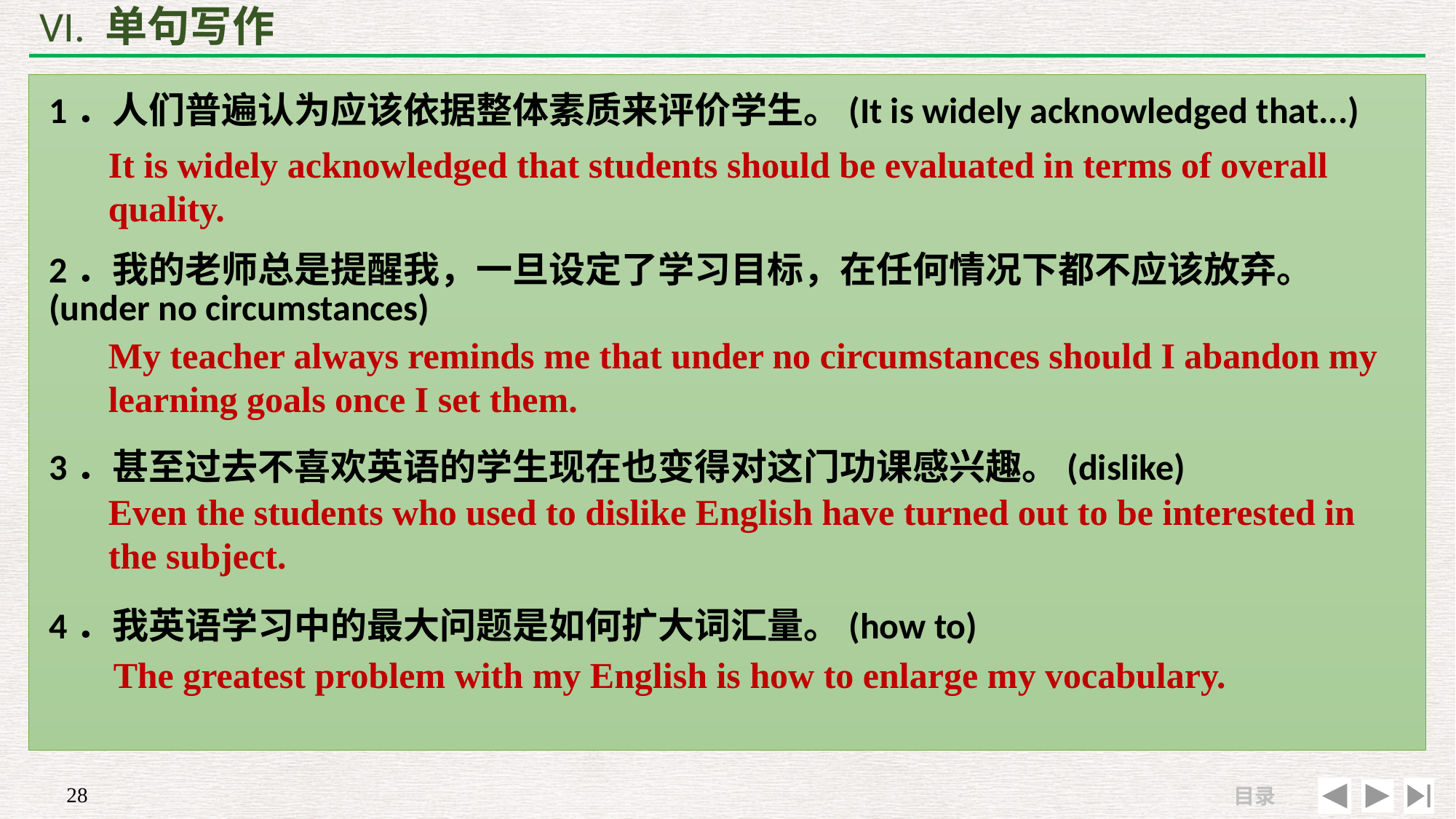

# VI. 单句写作

1．人们普遍认为应该依据整体素质来评价学生。(It is widely acknowledged that...)

2．我的老师总是提醒我，一旦设定了学习目标，在任何情况下都不应该放弃。(under no circumstances)

3．甚至过去不喜欢英语的学生现在也变得对这门功课感兴趣。(dislike)

4．我英语学习中的最大问题是如何扩大词汇量。(how to)
It is widely acknowledged that students should be evaluated in terms of overall quality.
My teacher always reminds me that under no circumstances should I abandon my learning goals once I set them.
Even the students who used to dislike English have turned out to be interested in the subject.
The greatest problem with my English is how to enlarge my vocabulary.